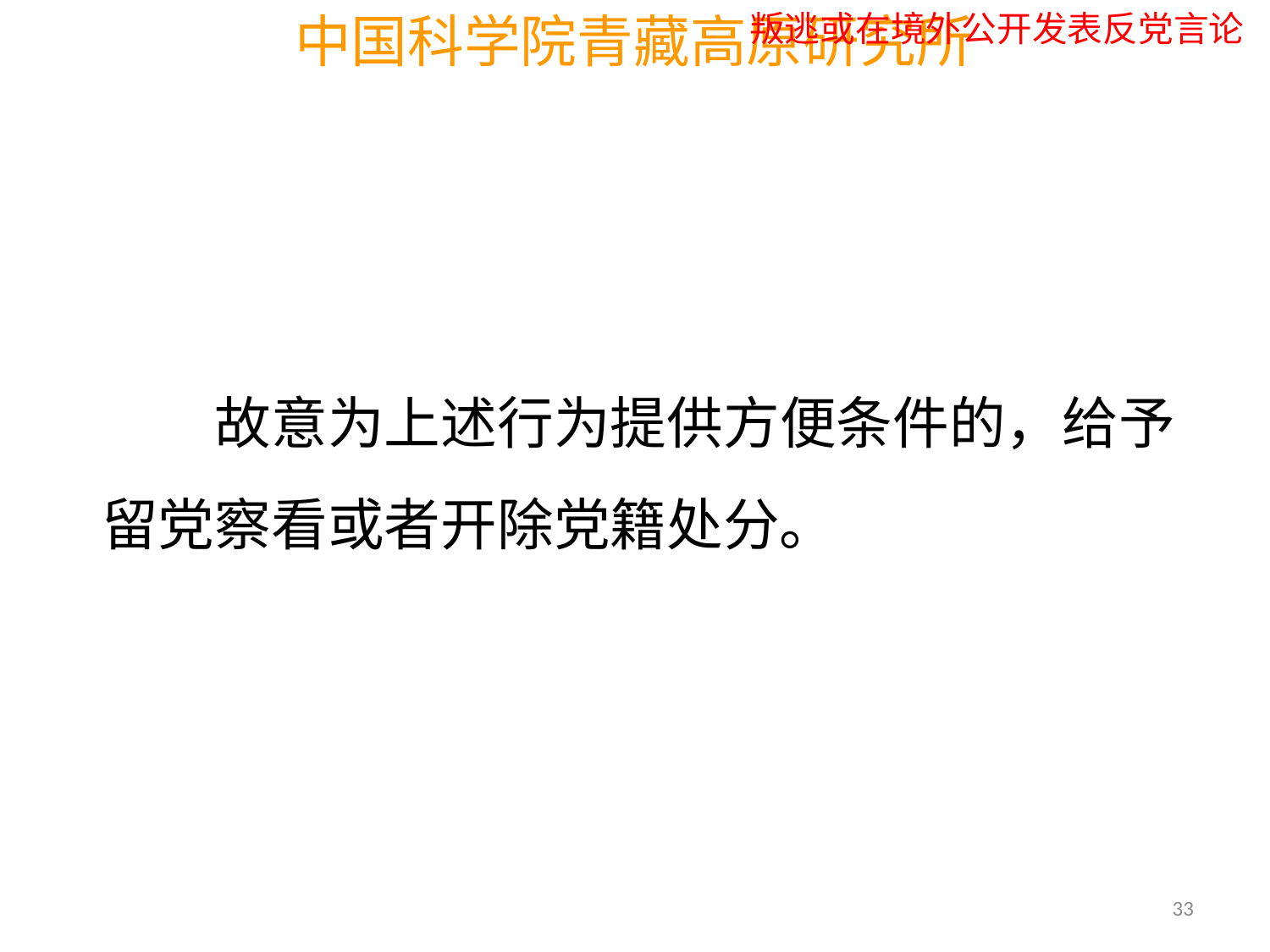

叛逃或在境外公开发表反党言论
　　故意为上述行为提供方便条件的，给予留党察看或者开除党籍处分。
33